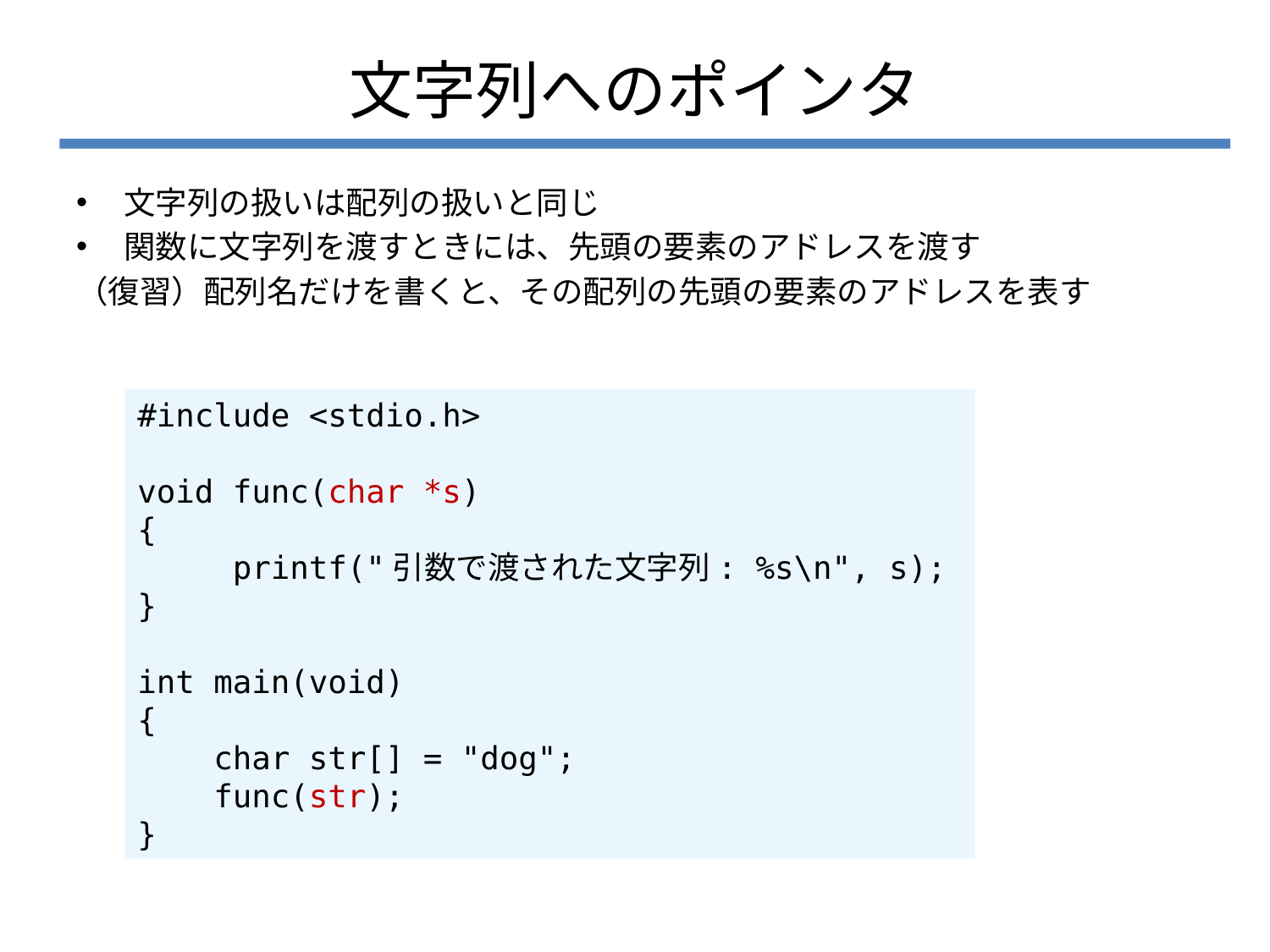

# 文字列へのポインタ
文字列の扱いは配列の扱いと同じ
関数に文字列を渡すときには、先頭の要素のアドレスを渡す
（復習）配列名だけを書くと、その配列の先頭の要素のアドレスを表す
#include <stdio.h>

void func(char *s)
{
     printf("引数で渡された文字列: %s\n", s);
}

int main(void)
{
    char str[] = "dog";
    func(str);
}